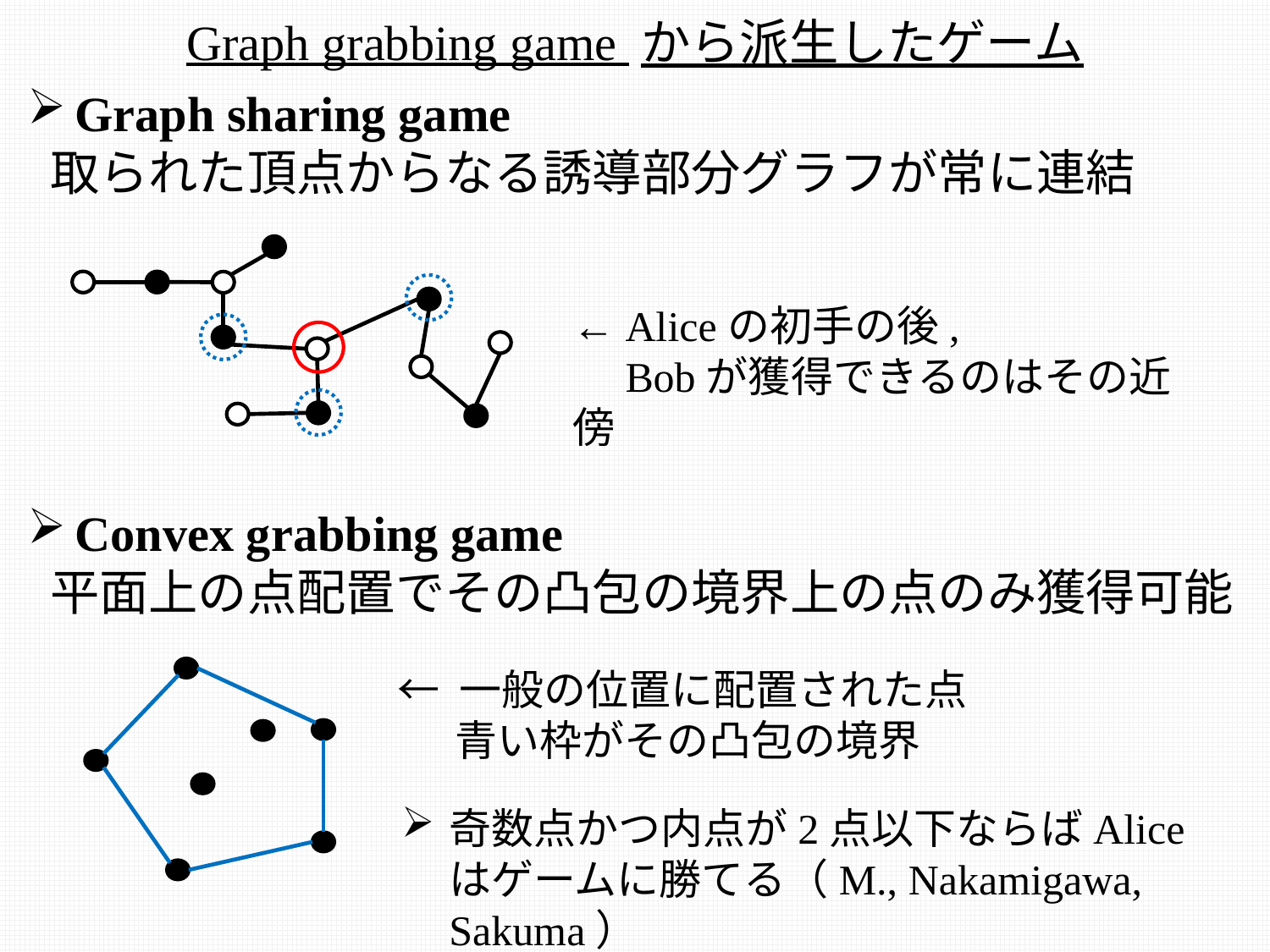

# Graph grabbing game から派生したゲーム
Graph sharing game
 取られた頂点からなる誘導部分グラフが常に連結

← Aliceの初手の後,
     Bobが獲得できるのはその近傍

Convex grabbing game
 平面上の点配置でその凸包の境界上の点のみ獲得可能
← 一般の位置に配置された点
     青い枠がその凸包の境界

奇数点かつ内点が2点以下ならばAliceはゲームに勝てる（M., Nakamigawa, Sakuma）